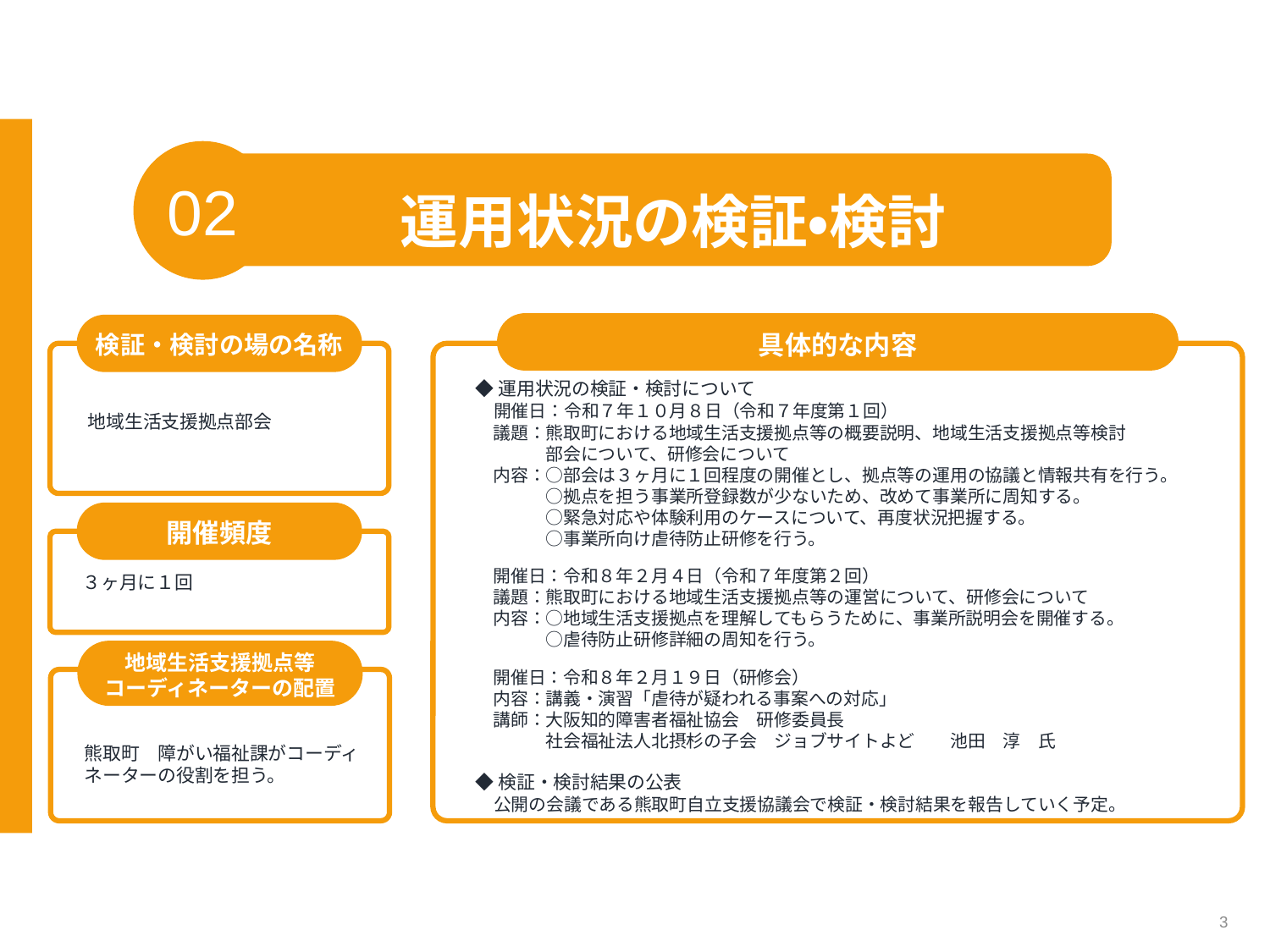

02

運用状況の検証・検討
具体的な内容
検証・検討の場の名称

◆運用状況の検証・検討について
　開催日：令和７年１０月８日（令和７年度第１回）
　議題：熊取町における地域生活支援拠点等の概要説明、地域生活支援拠点等検討
　　　　部会について、研修会について
　内容：○部会は３ヶ月に１回程度の開催とし、拠点等の運用の協議と情報共有を行う。
　　　　○拠点を担う事業所登録数が少ないため、改めて事業所に周知する。
　　　　○緊急対応や体験利用のケースについて、再度状況把握する。
　　　　○事業所向け虐待防止研修を行う。

　開催日：令和８年２月４日（令和７年度第２回）
　議題：熊取町における地域生活支援拠点等の運営について、研修会について
　内容：○地域生活支援拠点を理解してもらうために、事業所説明会を開催する。
　　　　○虐待防止研修詳細の周知を行う。

　開催日：令和８年２月１９日（研修会）
　内容：講義・演習「虐待が疑われる事案への対応」
　講師：大阪知的障害者福祉協会　研修委員長
　　　　社会福祉法人北摂杉の子会　ジョブサイトよど　　池田　淳　氏

◆検証・検討結果の公表
　公開の会議である熊取町自立支援協議会で検証・検討結果を報告していく予定。
地域生活支援拠点部会
開催頻度

３ヶ月に１回
地域生活支援拠点等
コーディネーターの配置

熊取町　障がい福祉課がコーディネーターの役割を担う。

3